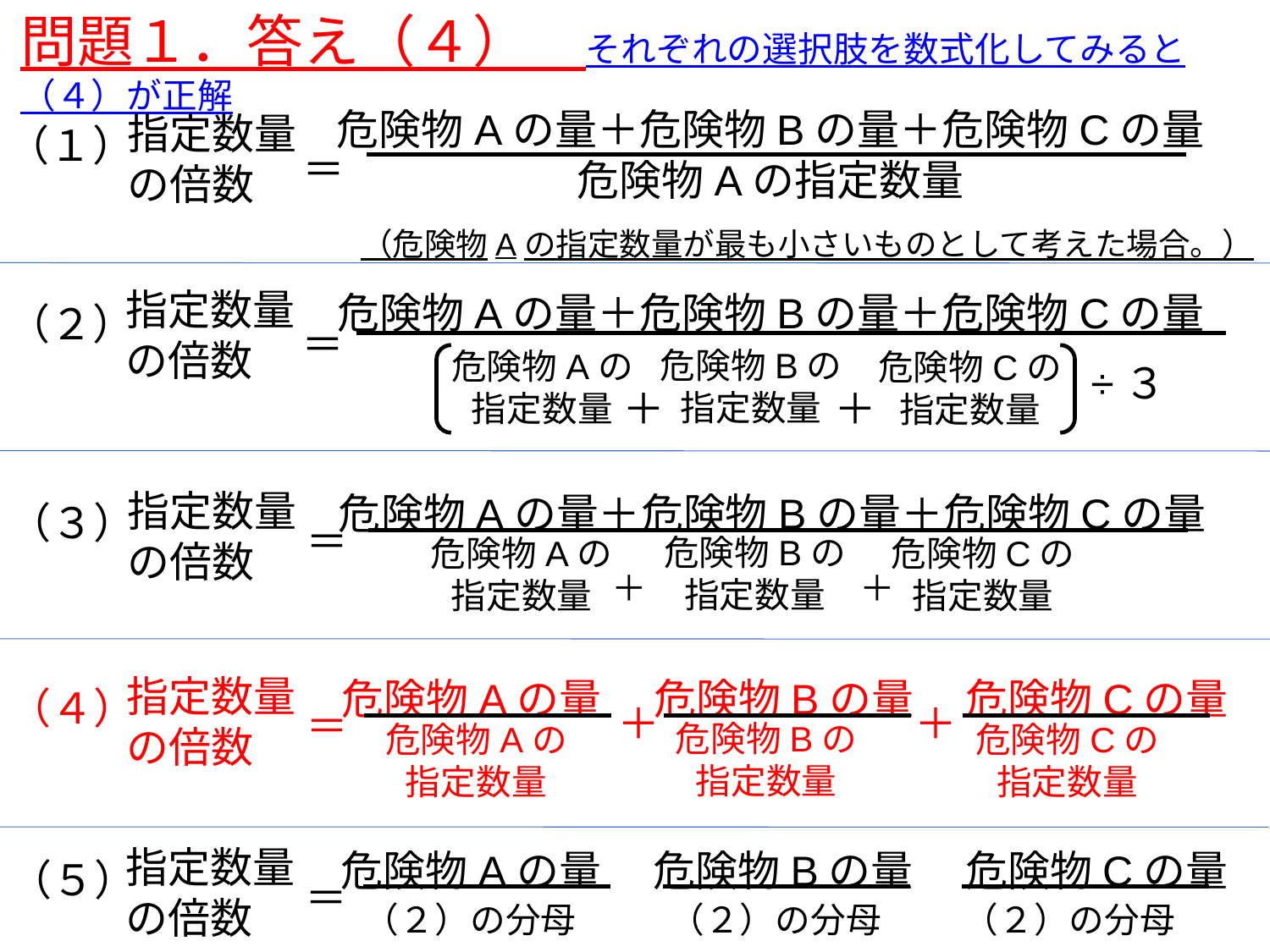

問題１．答え（４）　それぞれの選択肢を数式化してみると（４）が正解
（１）
危険物Aの量＋危険物Bの量＋危険物Cの量
危険物Aの指定数量
指定数量
の倍数
＝
（危険物Aの指定数量が最も小さいものとして考えた場合。）
危険物Aの量＋危険物Bの量＋危険物Cの量
（２）
指定数量
の倍数
＝
危険物Bの
指定数量
危険物Aの
指定数量
危険物Cの
指定数量

＋　　　　＋
÷３
危険物Aの量＋危険物Bの量＋危険物Cの量
（３）
指定数量
の倍数
＝
危険物Bの
指定数量
危険物Cの
指定数量
危険物Aの
指定数量
＋　　　　　　＋
危険物Aの量　 危険物Bの量　 危険物Cの量
（４）
指定数量
の倍数
＋　　　　　　＋
＝
危険物Bの
指定数量
危険物Aの
指定数量
危険物Cの
指定数量
危険物Aの量　 危険物Bの量　 危険物Cの量
（５）
指定数量
の倍数
＝
（２）の分母
（２）の分母
（２）の分母